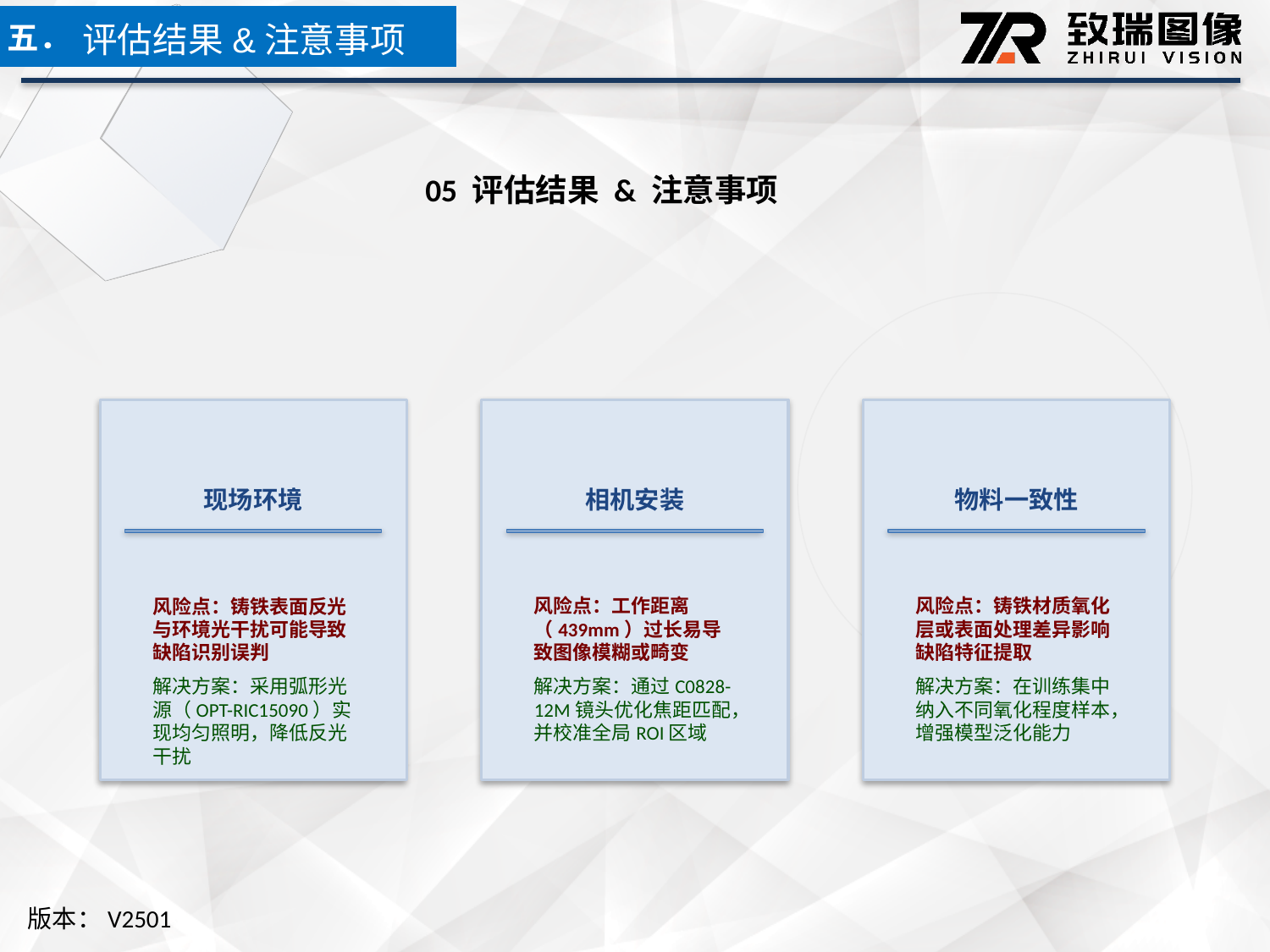

五．
评估结果&注意事项

05 评估结果 & 注意事项

现场环境

相机安装

物料一致性

风险点：铸铁表面反光与环境光干扰可能导致缺陷识别误判
解决方案：采用弧形光源（OPT-RIC15090）实现均匀照明，降低反光干扰

风险点：工作距离（439mm）过长易导致图像模糊或畸变
解决方案：通过C0828-12M镜头优化焦距匹配，并校准全局ROI区域

风险点：铸铁材质氧化层或表面处理差异影响缺陷特征提取
解决方案：在训练集中纳入不同氧化程度样本，增强模型泛化能力